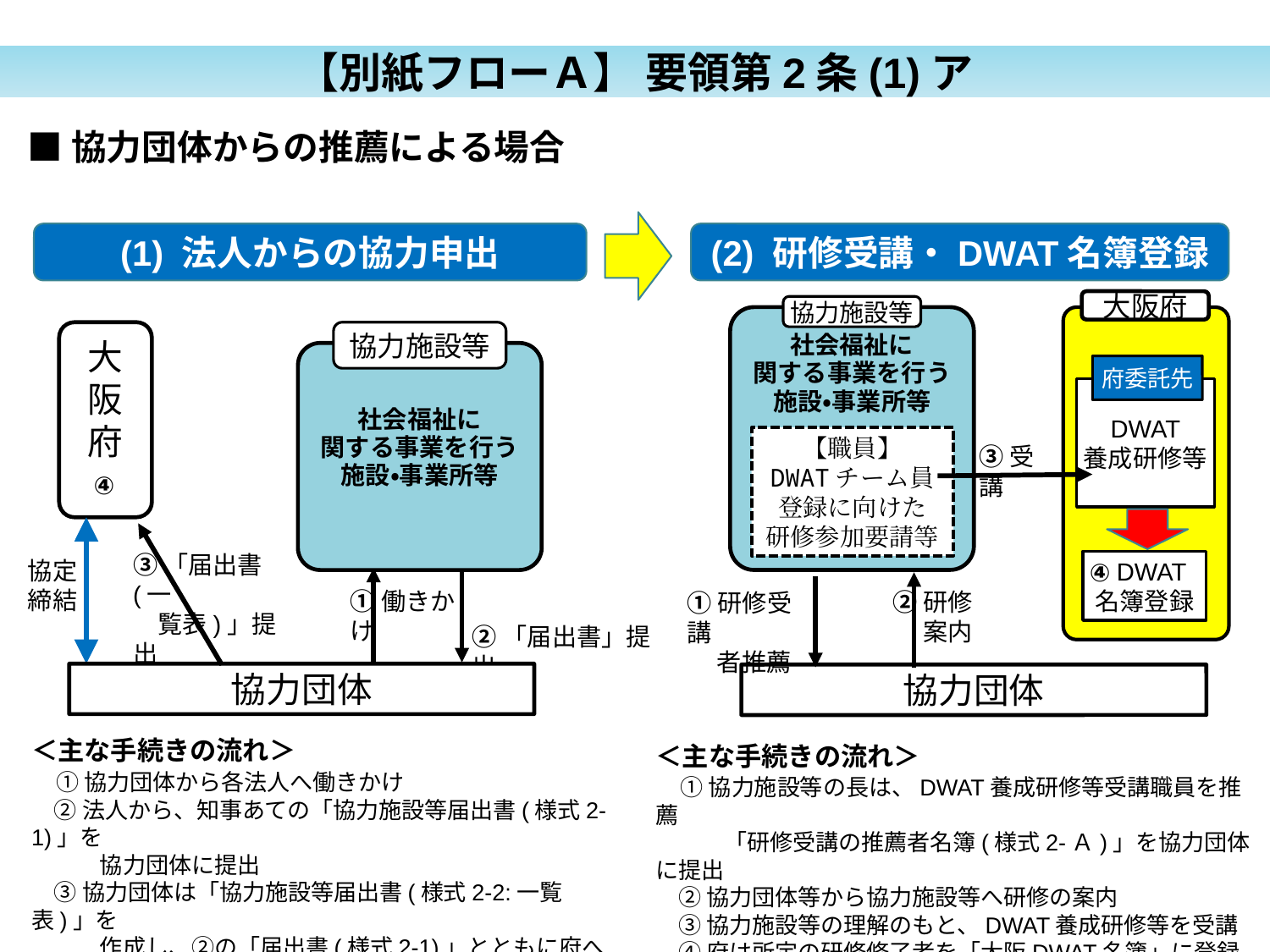

【別紙フローＡ】 要領第2条(1)ア
■協力団体からの推薦による場合

(2) 研修受講・DWAT名簿登録
(1) 法人からの協力申出
大阪府
協力施設等

社会福祉に
関する事業を行う
施設・事業所等

大阪府

協力施設等

社会福祉に
関する事業を行う
施設・事業所等

府委託先

DWAT
養成研修等

【職員】
DWATチーム員
登録に向けた
研修参加要請等
③受講
④

③「届出書(一
　覧表)」提出
協定
締結
④
  DWAT
名簿登録
①働きかけ
②研修
　 案内
①研修受講
　 者推薦
②「届出書」提出
協力団体
協力団体
＜主な手続きの流れ＞
　① 協力団体から各法人へ働きかけ
　② 法人から、知事あての「協力施設等届出書(様式2-1)」を
　　　協力団体に提出
　③ 協力団体は「協力施設等届出書(様式2-2:一覧表)」を
　　　作成し、②の「届出書(様式2-1)」とともに府へ提出
　④ 府は「大阪DWAT協力施設等一覧」作成・HPへ掲載
＜主な手続きの流れ＞
　① 協力施設等の長は、DWAT養成研修等受講職員を推薦
　　　「研修受講の推薦者名簿(様式2-Ａ)」を協力団体に提出
　② 協力団体等から協力施設等へ研修の案内
　③ 協力施設等の理解のもと、DWAT養成研修等を受講
　④ 府は所定の研修修了者を「大阪DWAT名簿」に登録